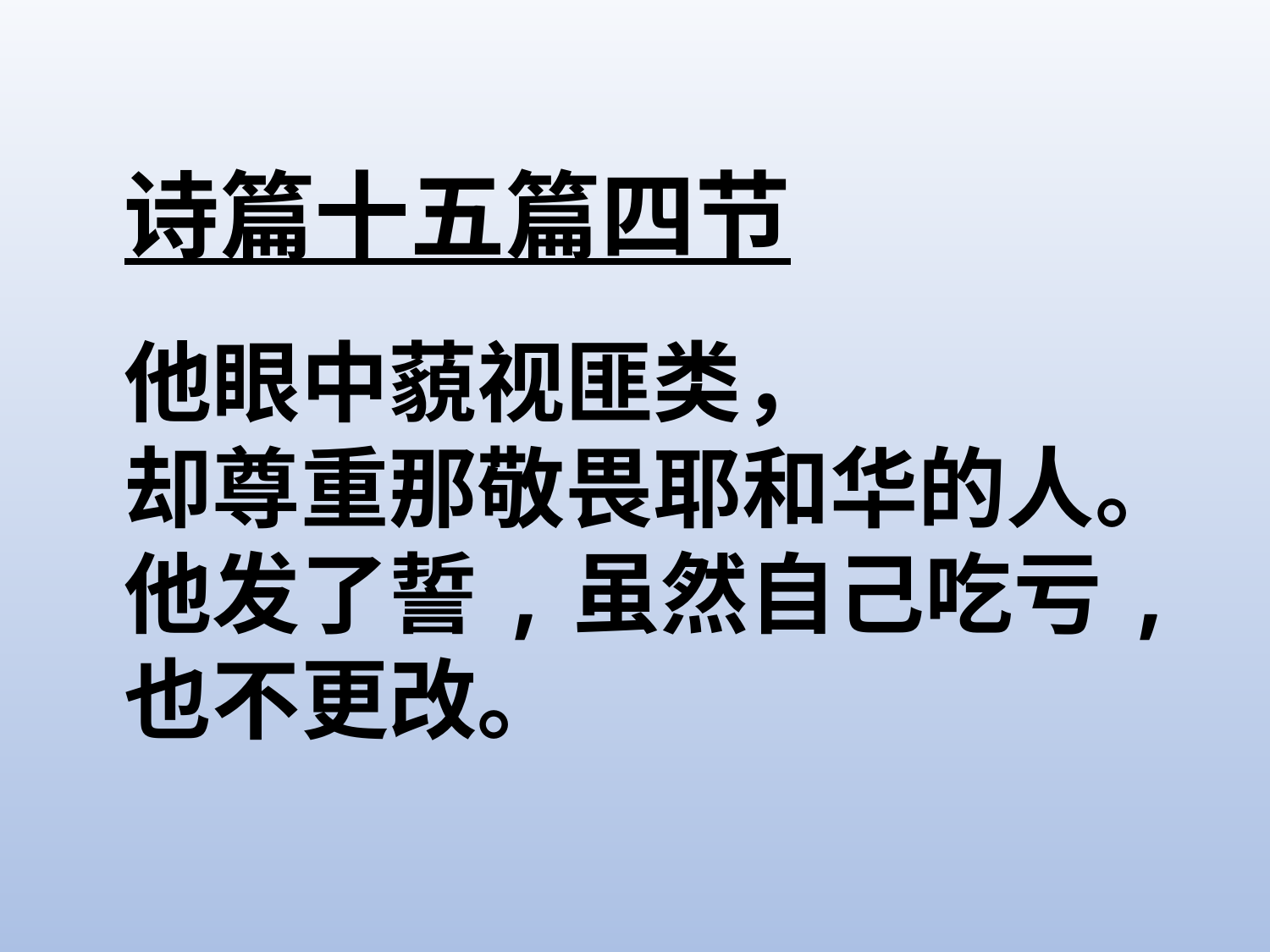

诗篇十五篇四节

他眼中藐视匪类，
却尊重那敬畏耶和华的人。 他发了誓,虽然自己吃亏, 也不更改。